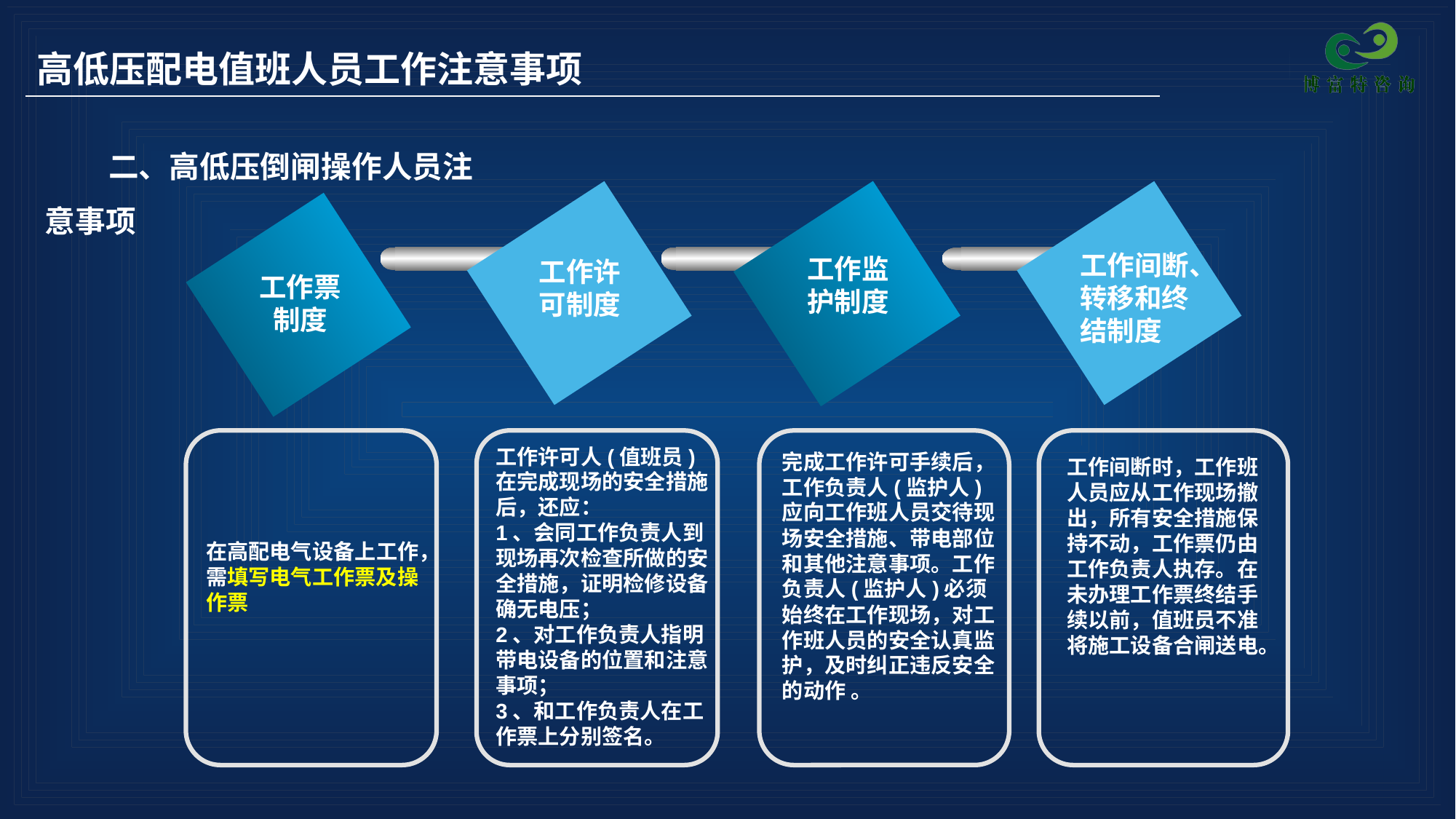

高低压配电值班人员工作注意事项
二、高低压倒闸操作人员注意事项

工作间断、转移和终
结制度
工作监
护制度
工作许
可制度
工作票
制度

工作许可人(值班员)在完成现场的安全措施后，还应：
1、会同工作负责人到现场再次检查所做的安全措施，证明检修设备确无电压；
2、对工作负责人指明带电设备的位置和注意事项；
3、和工作负责人在工作票上分别签名。
完成工作许可手续后，工作负责人(监护人)应向工作班人员交待现场安全措施、带电部位和其他注意事项。工作负责人(监护人)必须始终在工作现场，对工作班人员的安全认真监护，及时纠正违反安全的动作 。
工作间断时，工作班人员应从工作现场撤出，所有安全措施保持不动，工作票仍由工作负责人执存。在未办理工作票终结手续以前，值班员不准将施工设备合闸送电。
在高配电气设备上工作，需填写电气工作票及操作票